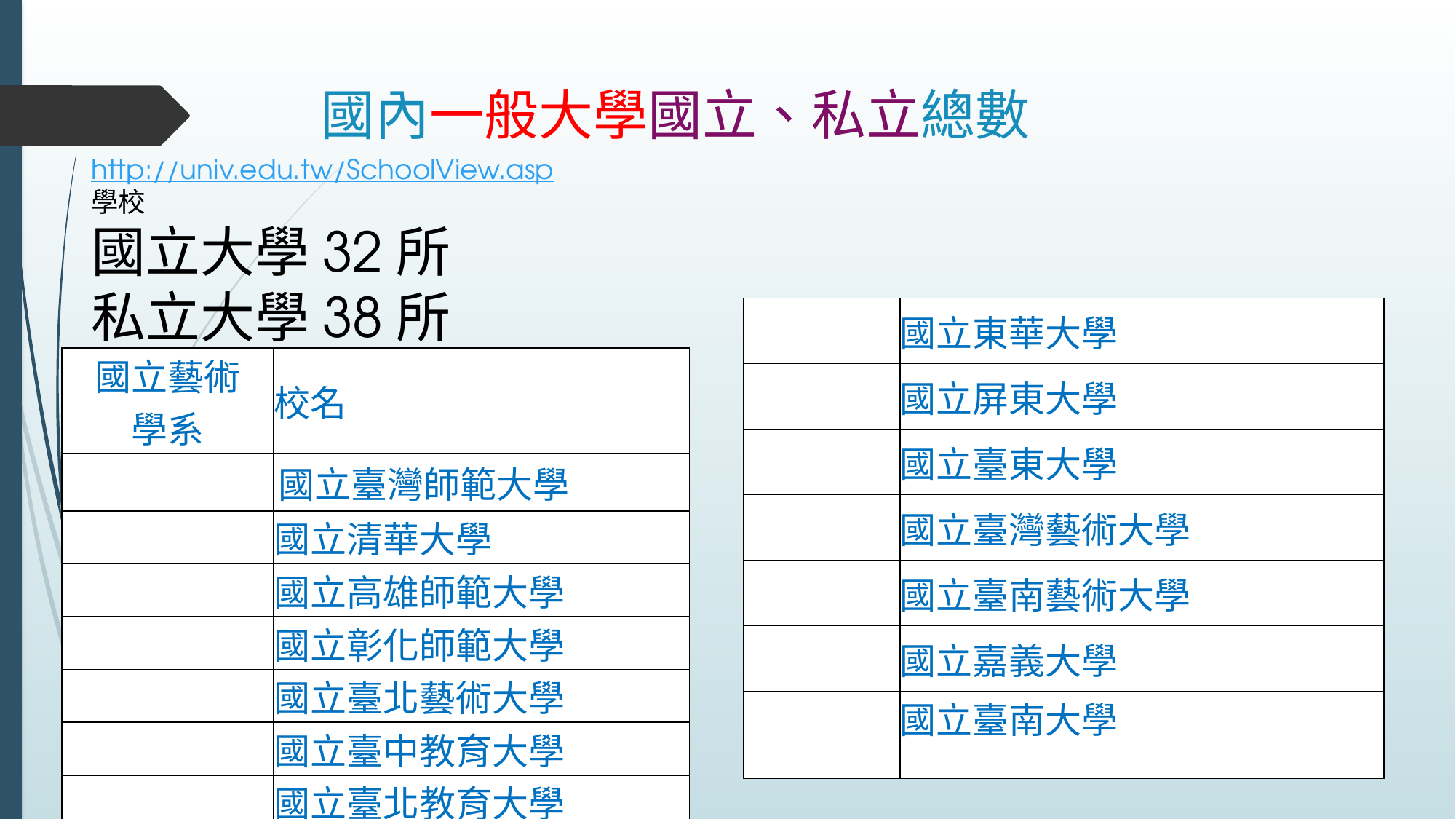

# 國內一般大學國立、私立總數
http://univ.edu.tw/SchoolView.asp
學校
國立大學32所
私立大學38所
|  | 國立東華大學 |
| --- | --- |
|  | 國立屏東大學 |
|  | 國立臺東大學 |
|  | 國立臺灣藝術大學 |
|  | 國立臺南藝術大學 |
|  | 國立嘉義大學 |
|  | 國立臺南大學 |
| 國立藝術 學系 | 校名 |
| --- | --- |
|  | 國立臺灣師範大學 |
|  | 國立清華大學 |
|  | 國立高雄師範大學 |
|  | 國立彰化師範大學 |
|  | 國立臺北藝術大學 |
|  | 國立臺中教育大學 |
|  | 國立臺北教育大學 |